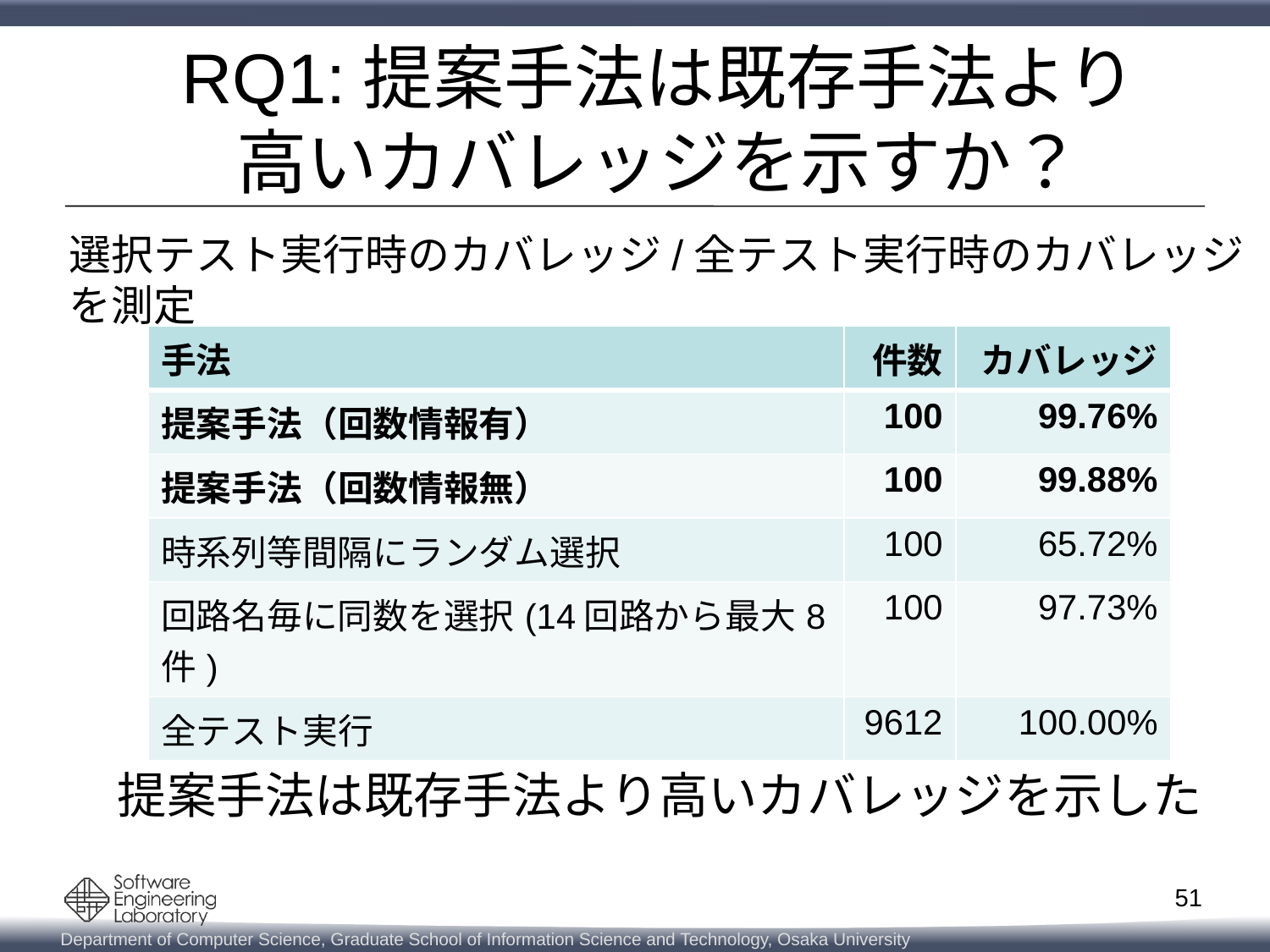

RQ1:提案手法は既存手法より
高いカバレッジを示すか？
選択テスト実行時のカバレッジ/全テスト実行時のカバレッジを測定

提案手法は既存手法より高いカバレッジを示した
| 手法 | 件数 | カバレッジ |
| --- | --- | --- |
| 提案手法（回数情報有） | 100 | 99.76% |
| 提案手法（回数情報無） | 100 | 99.88% |
| 時系列等間隔にランダム選択 | 100 | 65.72% |
| 回路名毎に同数を選択(14回路から最大8件) | 100 | 97.73% |
| 全テスト実行 | 9612 | 100.00% |
51